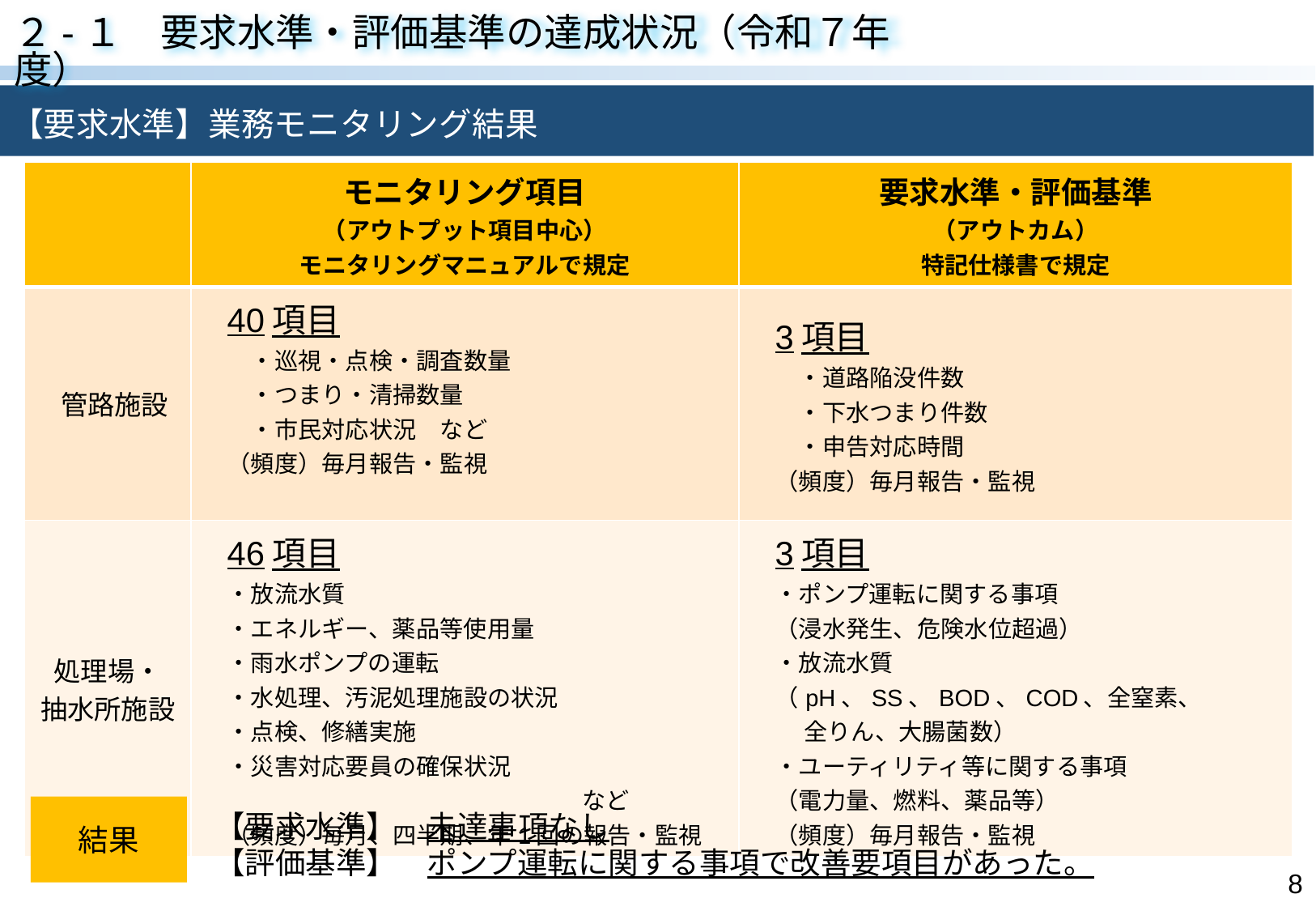

２-１　要求水準・評価基準の達成状況（令和７年度）
【要求水準】業務モニタリング結果
|  | モニタリング項目 （アウトプット項目中心） モニタリングマニュアルで規定 | 要求水準・評価基準 （アウトカム） 特記仕様書で規定 |
| --- | --- | --- |
| 管路施設 | 40項目 　・巡視・点検・調査数量 　・つまり・清掃数量 　・市民対応状況　など （頻度）毎月報告・監視 | 3項目 　・道路陥没件数 　・下水つまり件数 　・申告対応時間　 （頻度）毎月報告・監視 |
| 処理場・ 抽水所施設 | 46項目 ・放流水質 ・エネルギー、薬品等使用量 ・雨水ポンプの運転 ・水処理、汚泥処理施設の状況 ・点検、修繕実施 ・災害対応要員の確保状況 　　　　　　　　　　　　　　　など （頻度）毎月、四半期、年1回の報告・監視 | 3項目 ・ポンプ運転に関する事項 （浸水発生、危険水位超過） ・放流水質 （pH、SS、BOD、COD、全窒素、　 　 全りん、大腸菌数） ・ユーティリティ等に関する事項 （電力量、燃料、薬品等） （頻度）毎月報告・監視 |
結果
　【要求水準】　未達事項なし
　【評価基準】　ポンプ運転に関する事項で改善要項目があった。
8